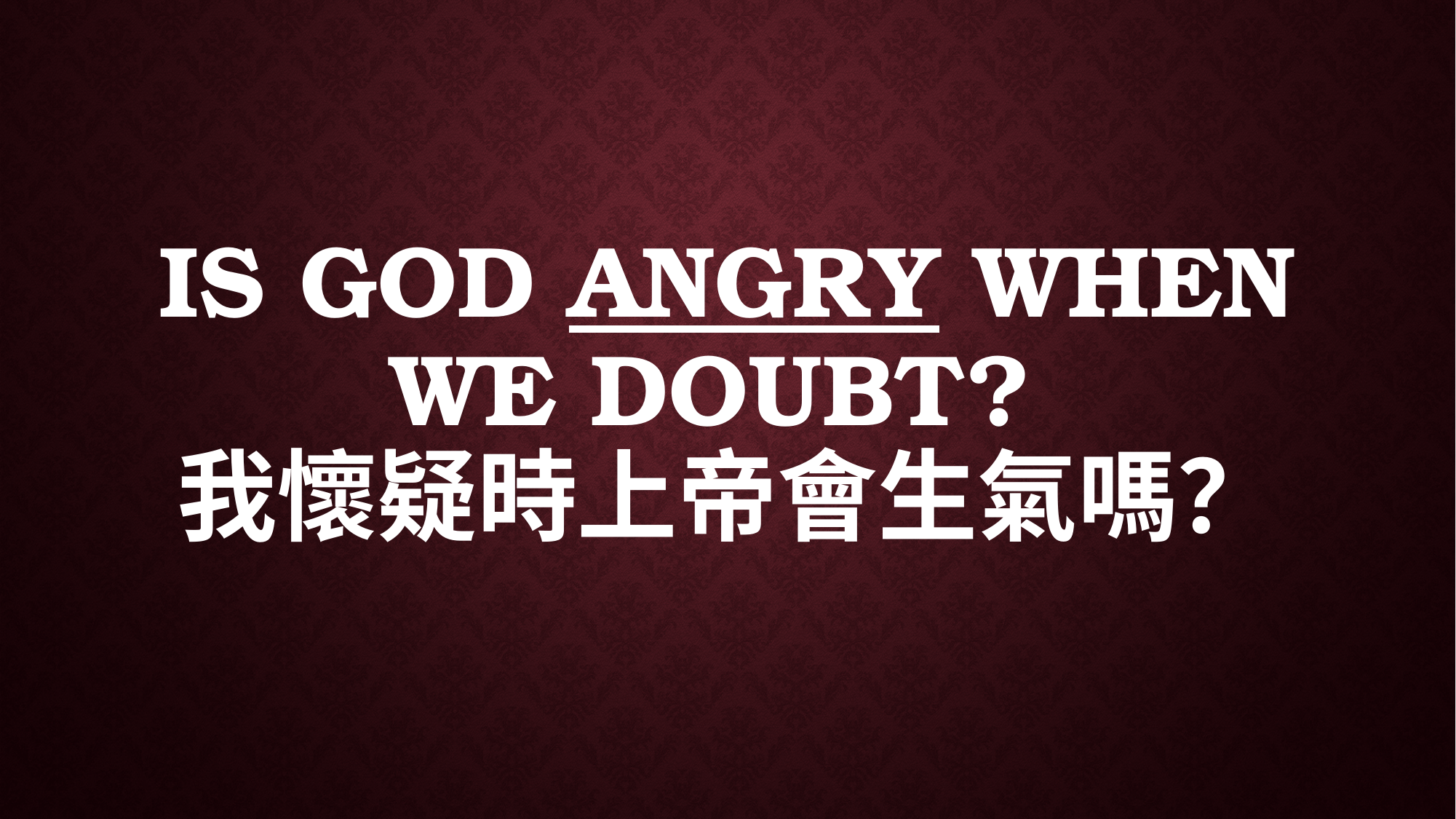

# Is God angry when we doubt? 我懷疑時上帝會生氣嗎？